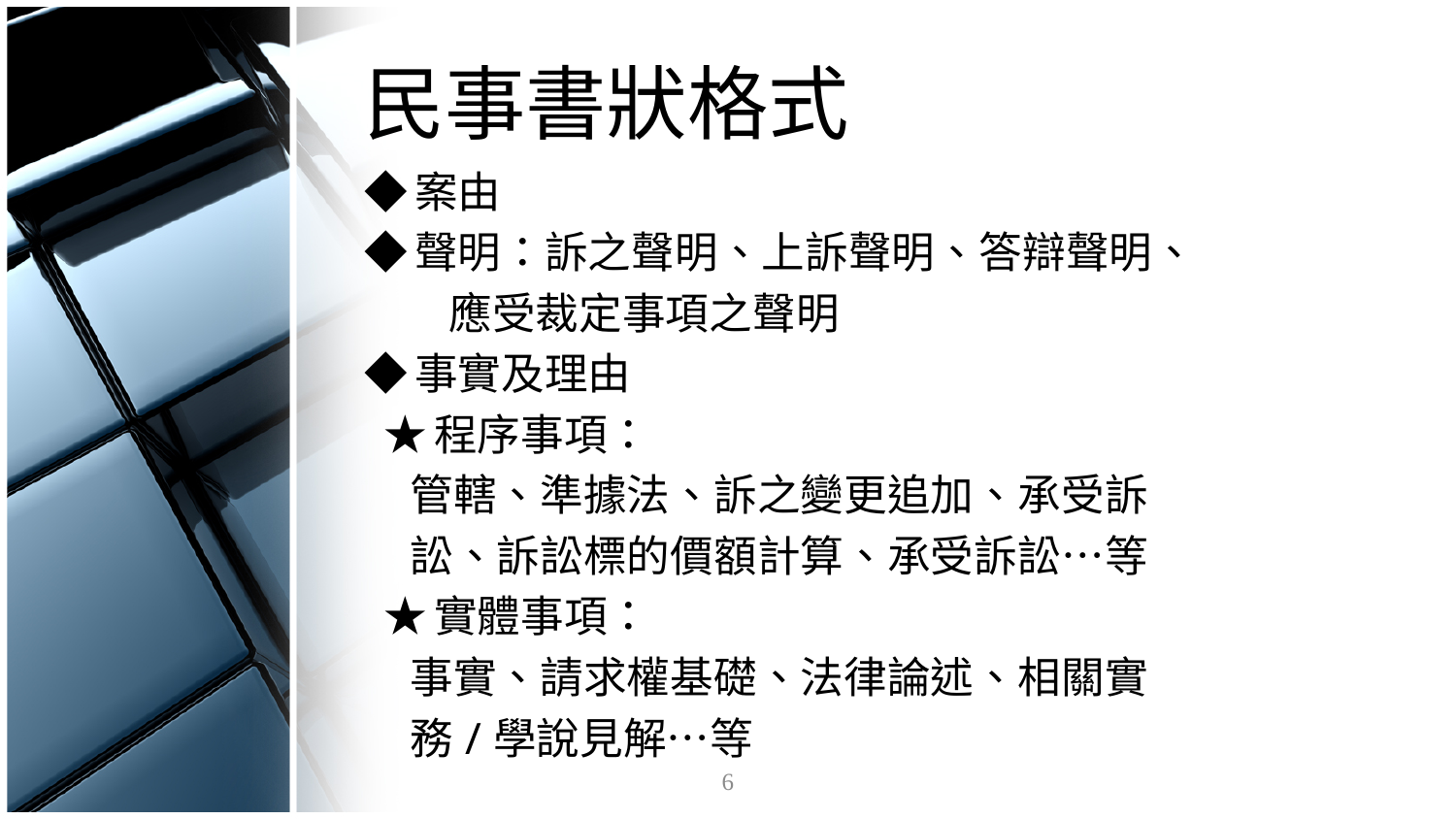

# 民事書狀格式
◆案由
◆聲明：訴之聲明、上訴聲明、答辯聲明、
        應受裁定事項之聲明
◆事實及理由
  ★程序事項：
    管轄、準據法、訴之變更追加、承受訴
    訟、訴訟標的價額計算、承受訴訟…等
  ★實體事項：
    事實、請求權基礎、法律論述、相關實
    務/學說見解…等
6